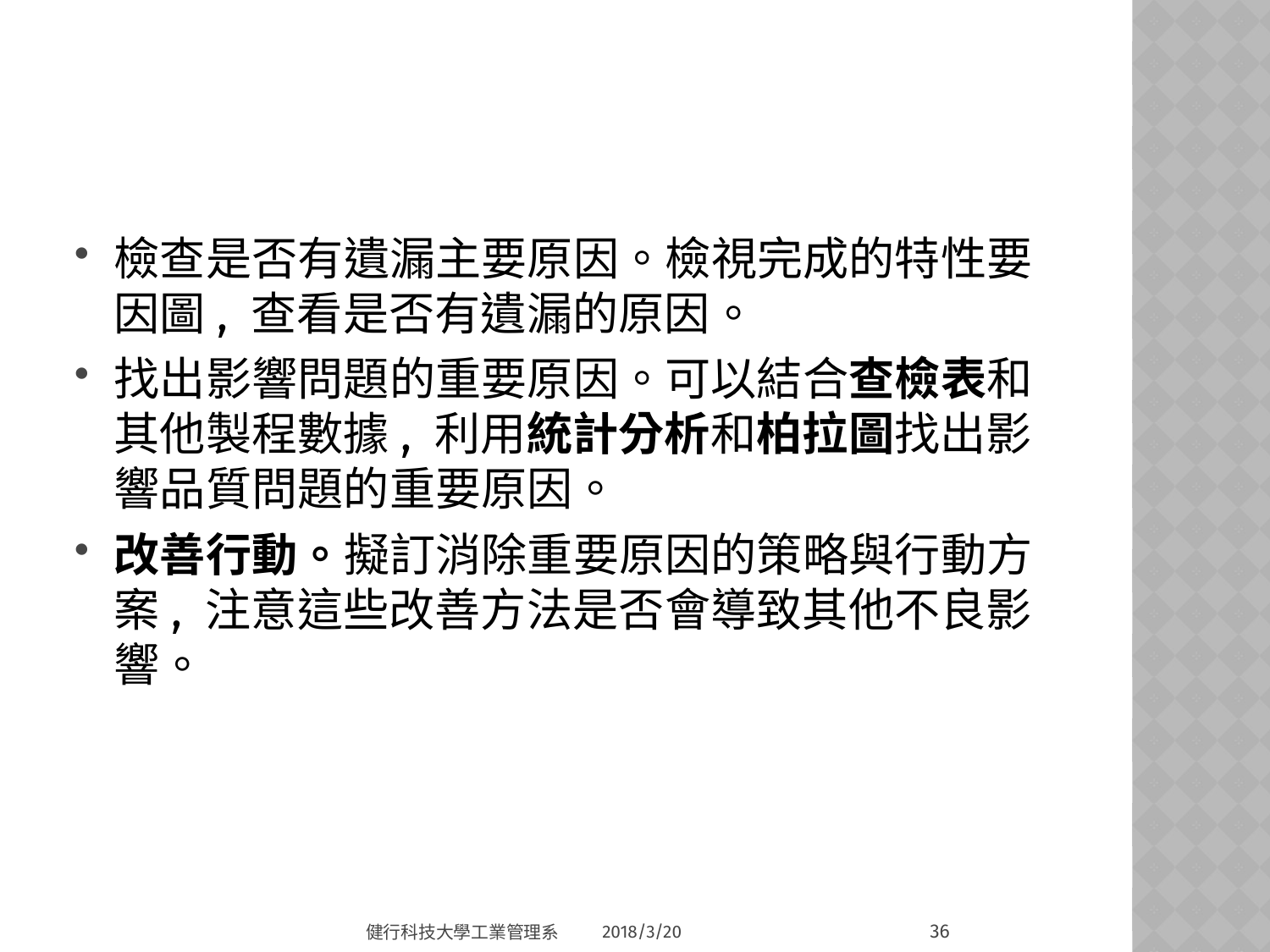

#
檢查是否有遺漏主要原因。檢視完成的特性要因圖, 查看是否有遺漏的原因。
找出影響問題的重要原因。可以結合查檢表和其他製程數據, 利用統計分析和柏拉圖找出影響品質問題的重要原因。
改善行動。擬訂消除重要原因的策略與行動方案, 注意這些改善方法是否會導致其他不良影響。

36
健行科技大學工業管理系
2018/3/20